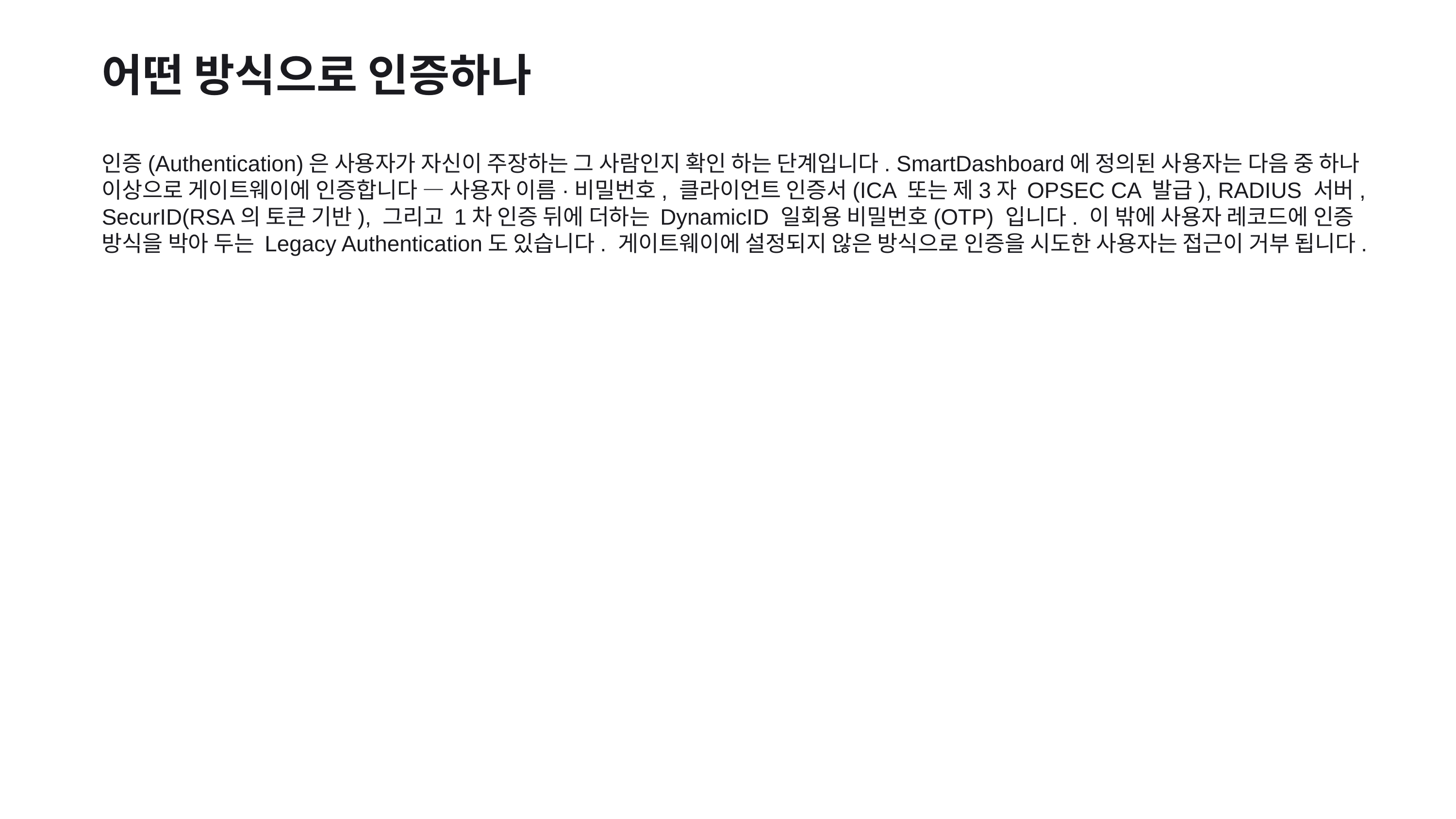

어떤 방식으로 인증하나
인증(Authentication)은 사용자가 자신이 주장하는 그 사람인지 확인 하는 단계입니다. SmartDashboard에 정의된 사용자는 다음 중 하나 이상으로 게이트웨이에 인증합니다 — 사용자 이름·비밀번호, 클라이언트 인증서(ICA 또는 제3자 OPSEC CA 발급), RADIUS 서버, SecurID(RSA의 토큰 기반), 그리고 1차 인증 뒤에 더하는 DynamicID 일회용 비밀번호(OTP) 입니다. 이 밖에 사용자 레코드에 인증 방식을 박아 두는 Legacy Authentication도 있습니다. 게이트웨이에 설정되지 않은 방식으로 인증을 시도한 사용자는 접근이 거부 됩니다.